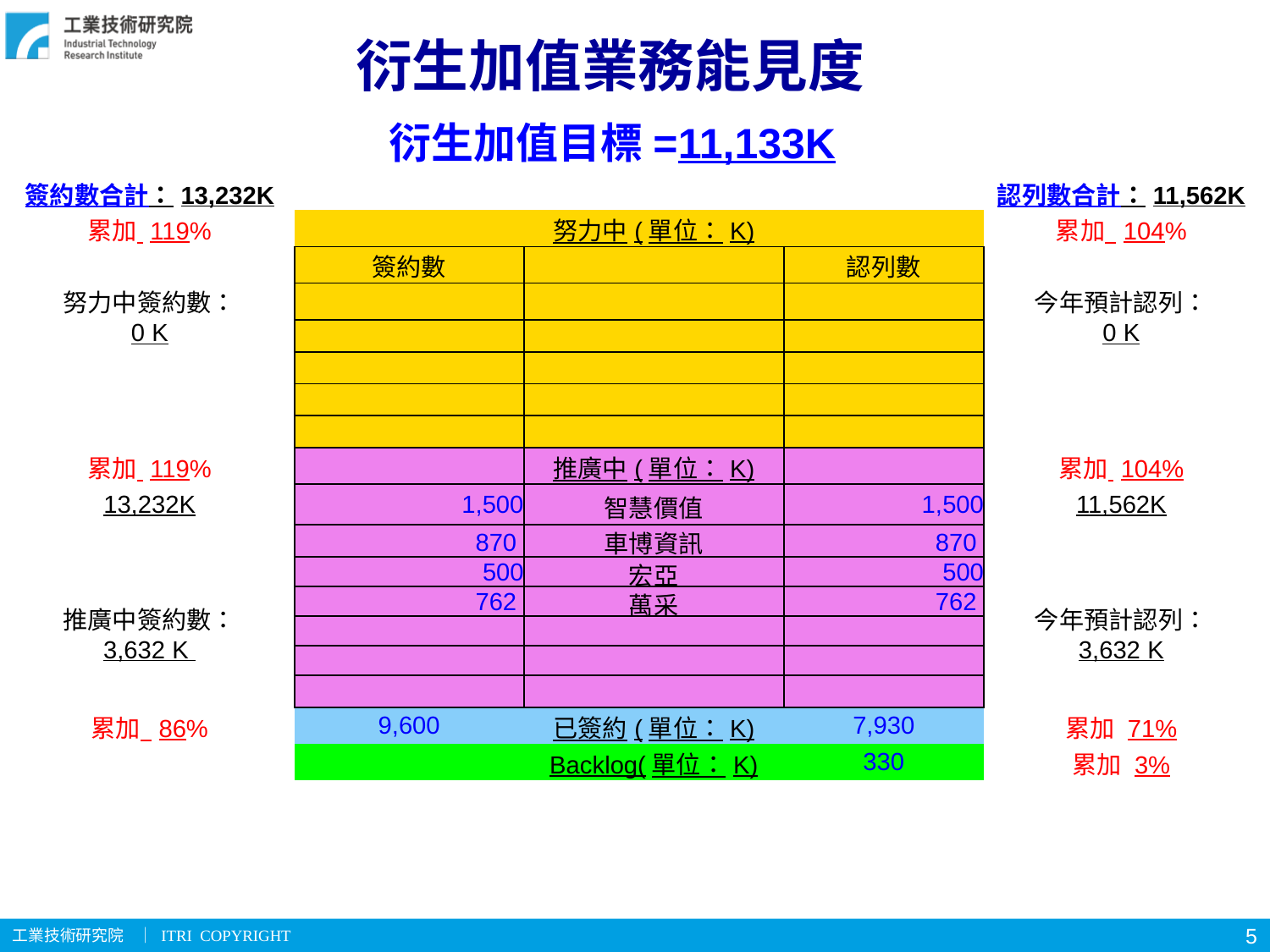

衍生加值業務能見度
衍生加值目標=11,133K
| 簽約數合計：13,232K |  |  |  | 認列數合計：11,562K |
| --- | --- | --- | --- | --- |
| 累加 119% |  | 努力中(單位：K) |  | 累加 104% |
| 努力中簽約數： 0 K | 簽約數 |  | 認列數 | 今年預計認列： 0 K |
|  |  |  |  |  |
|  |  |  |  |  |
|  |  |  |  |  |
|  |  |  |  |  |
|  |  |  |  |  |
| 累加 119% |  | 推廣中(單位：K) |  | 累加 104% |
| 13,232K | 1,500 | 智慧價值 | 1,500 | 11,562K |
|  | 870 | 車博資訊 | 870 |  |
| 推廣中簽約數： 3,632 K | 500 | 宏亞 | 500 | 今年預計認列： 3,632 K |
|  | 762 | 萬采 | 762 |  |
|  |  |  |  |  |
|  |  |  |  |  |
|  |  |  |  |  |
| 累加 86% | 9,600 | 已簽約(單位：K) | 7,930 | 累加 71% |
|  |  | Backlog(單位：K) | 330 | 累加 3% |